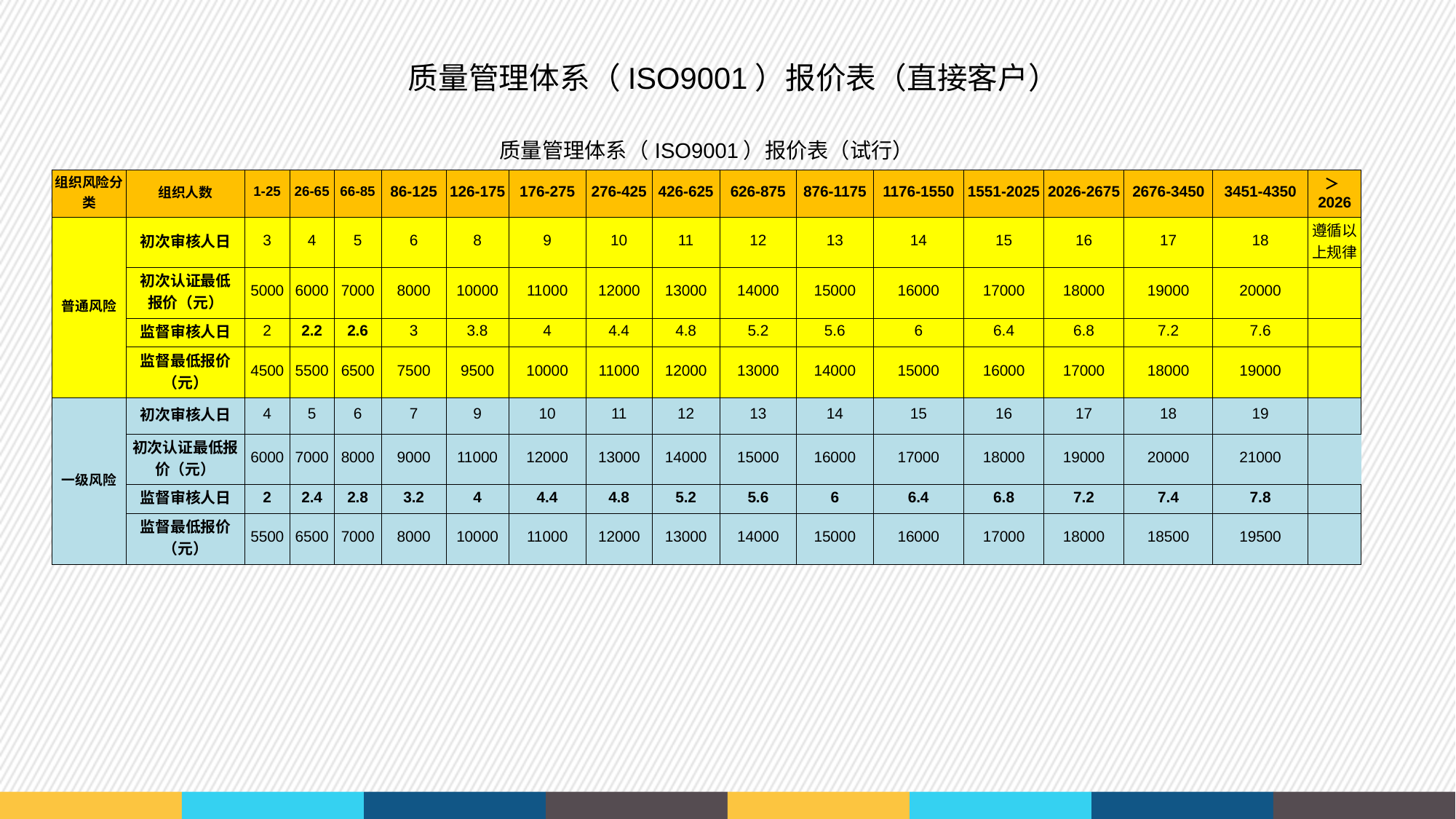

质量管理体系（ISO9001）报价表（直接客户）
| 质量管理体系（ISO9001）报价表（试行） |  |  |  |  |  |  |  |  |  |  |  |  |  |  |  |  |  |
| --- | --- | --- | --- | --- | --- | --- | --- | --- | --- | --- | --- | --- | --- | --- | --- | --- | --- |
| 组织风险分类 | 组织人数 | 1-25 | 26-65 | 66-85 | 86-125 | 126-175 | 176-275 | 276-425 | 426-625 | 626-875 | 876-1175 | 1176-1550 | 1551-2025 | 2026-2675 | 2676-3450 | 3451-4350 | ＞2026 |
| 普通风险 | 初次审核人日 | 3 | 4 | 5 | 6 | 8 | 9 | 10 | 11 | 12 | 13 | 14 | 15 | 16 | 17 | 18 | 遵循以上规律 |
|  | 初次认证最低 报价（元） | 5000 | 6000 | 7000 | 8000 | 10000 | 11000 | 12000 | 13000 | 14000 | 15000 | 16000 | 17000 | 18000 | 19000 | 20000 |  |
|  | 监督审核人日 | 2 | 2.2 | 2.6 | 3 | 3.8 | 4 | 4.4 | 4.8 | 5.2 | 5.6 | 6 | 6.4 | 6.8 | 7.2 | 7.6 |  |
|  | 监督最低报价（元） | 4500 | 5500 | 6500 | 7500 | 9500 | 10000 | 11000 | 12000 | 13000 | 14000 | 15000 | 16000 | 17000 | 18000 | 19000 |  |
| 一级风险 | 初次审核人日 | 4 | 5 | 6 | 7 | 9 | 10 | 11 | 12 | 13 | 14 | 15 | 16 | 17 | 18 | 19 |  |
|  | 初次认证最低报价（元） | 6000 | 7000 | 8000 | 9000 | 11000 | 12000 | 13000 | 14000 | 15000 | 16000 | 17000 | 18000 | 19000 | 20000 | 21000 |  |
|  | 监督审核人日 | 2 | 2.4 | 2.8 | 3.2 | 4 | 4.4 | 4.8 | 5.2 | 5.6 | 6 | 6.4 | 6.8 | 7.2 | 7.4 | 7.8 |  |
|  | 监督最低报价（元） | 5500 | 6500 | 7000 | 8000 | 10000 | 11000 | 12000 | 13000 | 14000 | 15000 | 16000 | 17000 | 18000 | 18500 | 19500 |  |